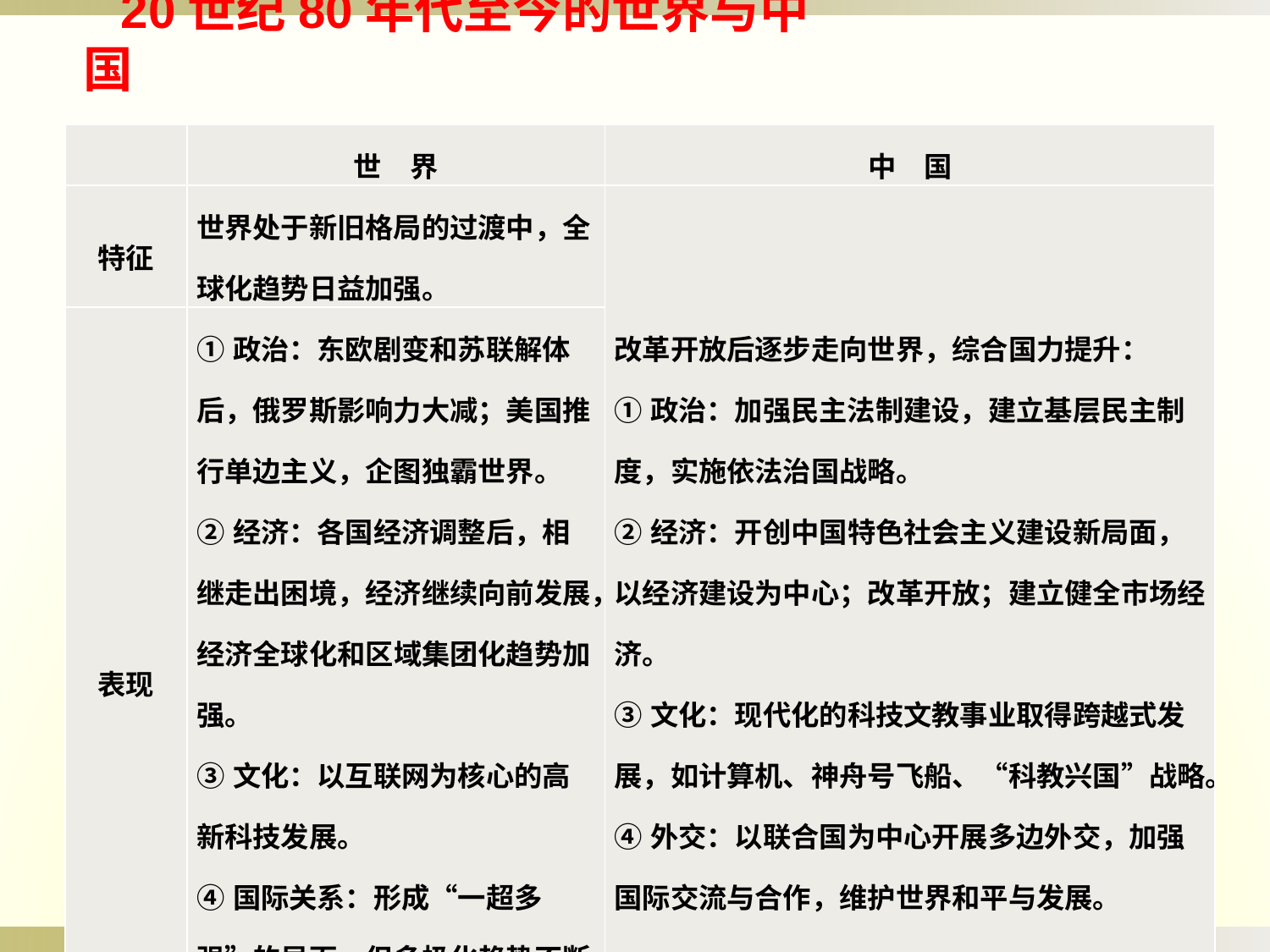

20世纪80年代至今的世界与中国

|  | 世　界 | 中　国 |
| --- | --- | --- |
| 特征 | 世界处于新旧格局的过渡中，全球化趋势日益加强。 | 改革开放后逐步走向世界，综合国力提升： ①政治：加强民主法制建设，建立基层民主制度，实施依法治国战略。 ②经济：开创中国特色社会主义建设新局面，以经济建设为中心；改革开放；建立健全市场经济。 ③文化：现代化的科技文教事业取得跨越式发展，如计算机、神舟号飞船、“科教兴国”战略。 ④外交：以联合国为中心开展多边外交，加强国际交流与合作，维护世界和平与发展。 |
| 表现 | ①政治：东欧剧变和苏联解体后，俄罗斯影响力大减；美国推行单边主义，企图独霸世界。 ②经济：各国经济调整后，相继走出困境，经济继续向前发展，经济全球化和区域集团化趋势加强。 ③文化：以互联网为核心的高新科技发展。 ④国际关系：形成“一超多强”的局面，但多极化趋势不断增强。 |  |